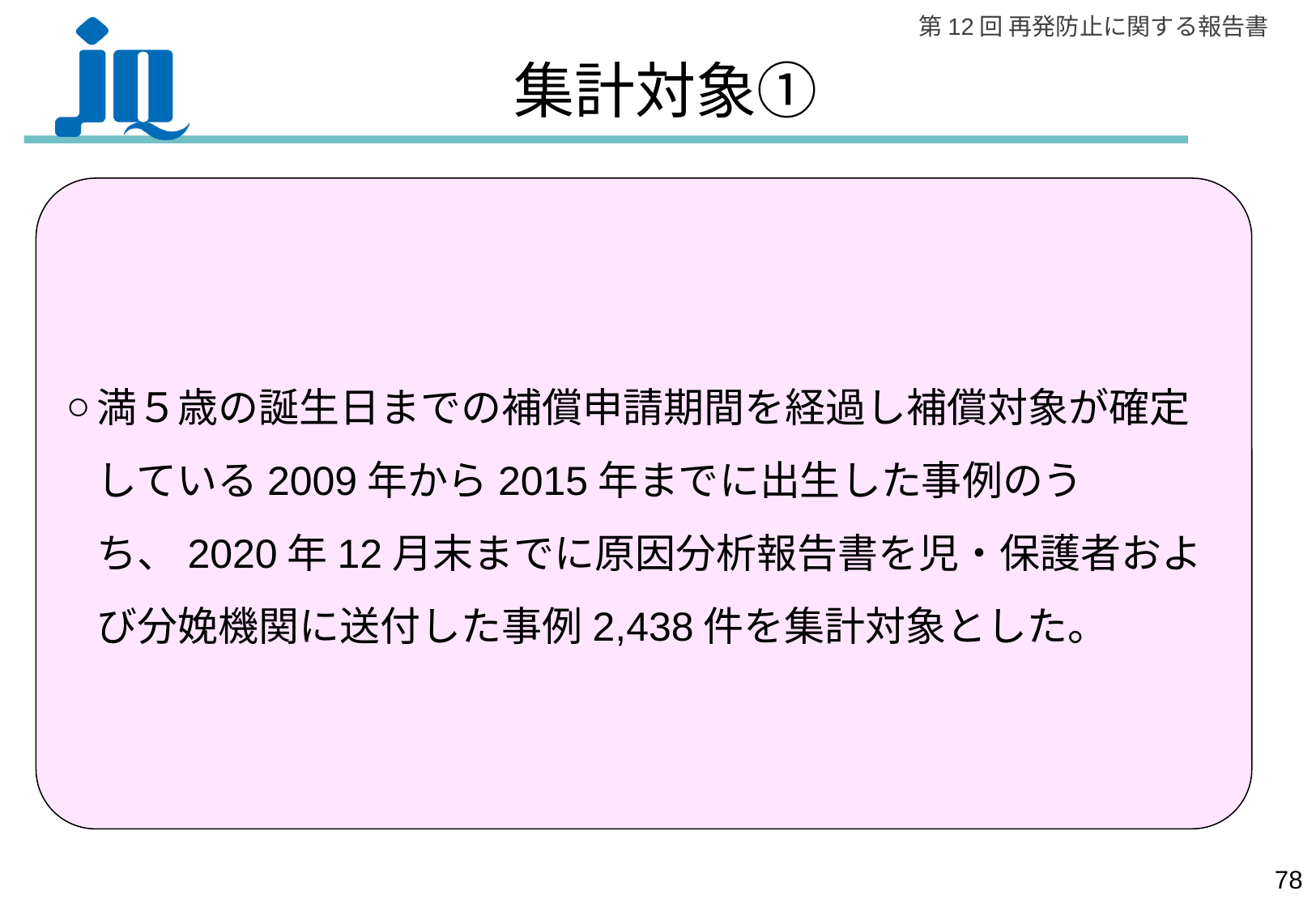

# 集計対象①
満５歳の誕生日までの補償申請期間を経過し補償対象が確定している2009年から2015年までに出生した事例のうち、2020年12月末までに原因分析報告書を児・保護者および分娩機関に送付した事例2,438件を集計対象とした。
78